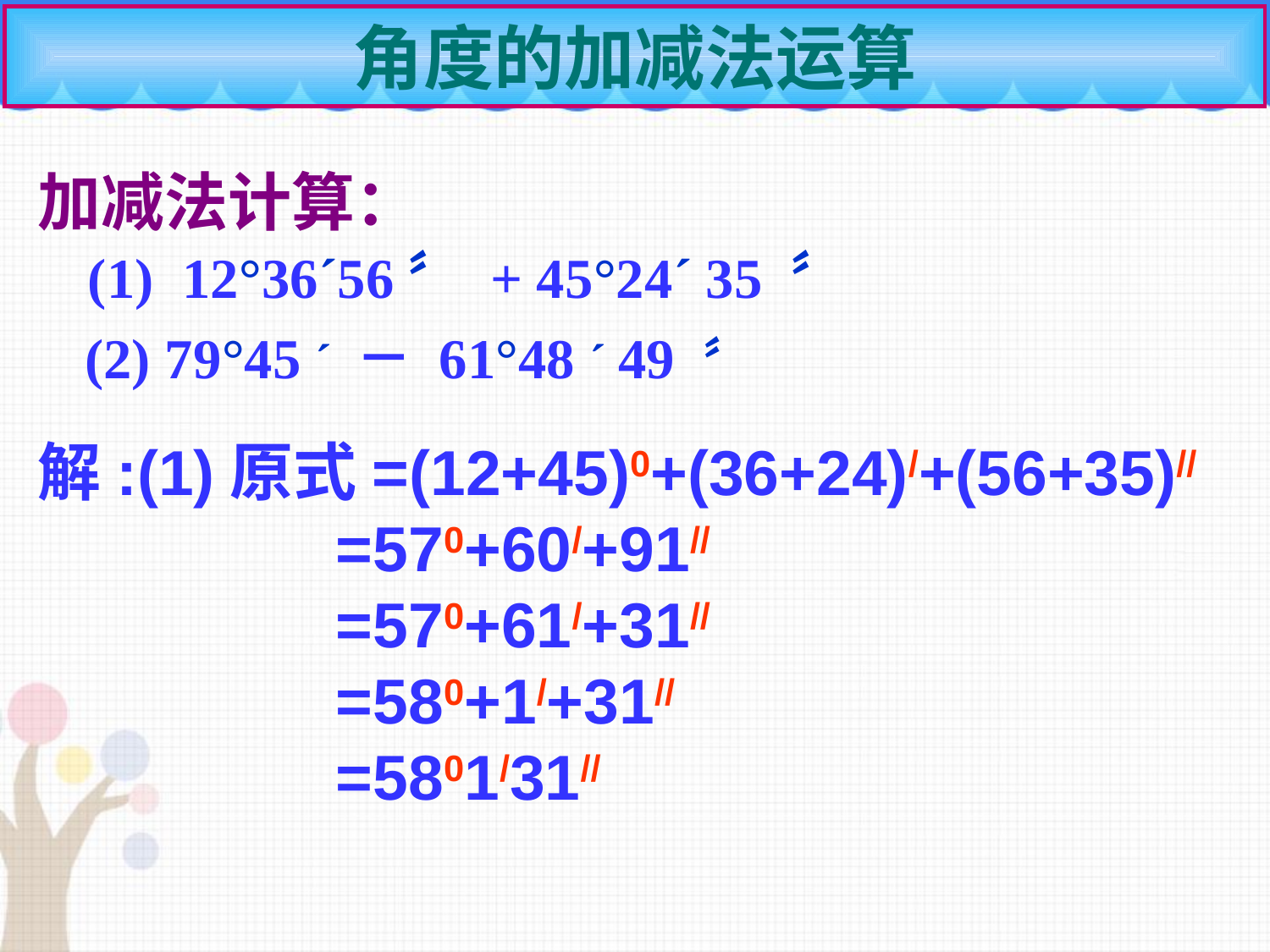

角度的加减法运算
加减法计算：
(1)  12°36ˊ56〞 + 45°24ˊ 35 〞
(2) 79°45 ˊ － 61°48 ˊ 49 〞
解:(1)原式=(12+45)0+(36+24)/+(56+35)//
                 =570+60/+91//
                 =570+61/+31//
                 =580+1/+31//
                 =5801/31//